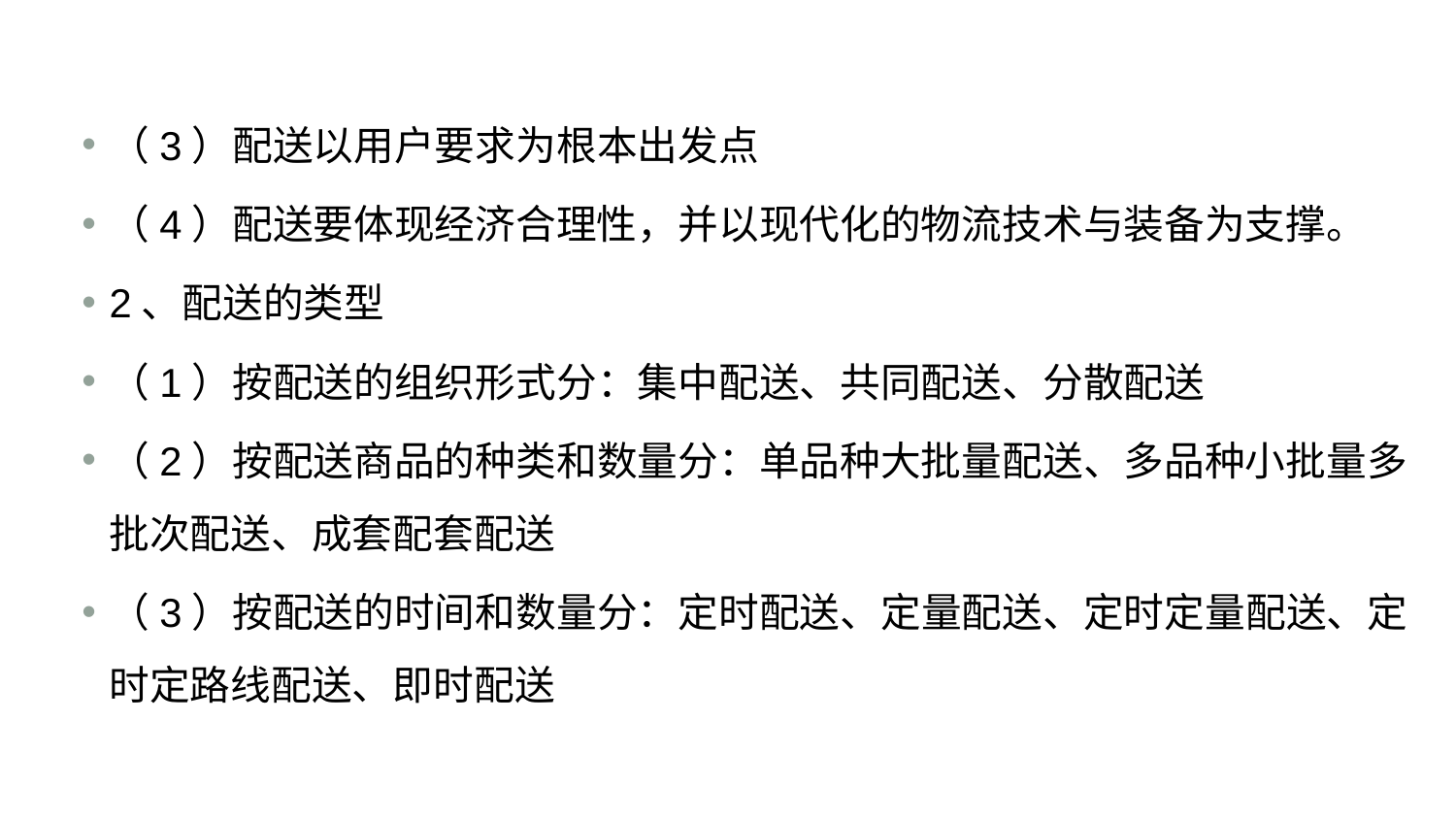

#
（3）配送以用户要求为根本出发点
（4）配送要体现经济合理性，并以现代化的物流技术与装备为支撑。
2、配送的类型
（1）按配送的组织形式分：集中配送、共同配送、分散配送
（2）按配送商品的种类和数量分：单品种大批量配送、多品种小批量多批次配送、成套配套配送
（3）按配送的时间和数量分：定时配送、定量配送、定时定量配送、定时定路线配送、即时配送